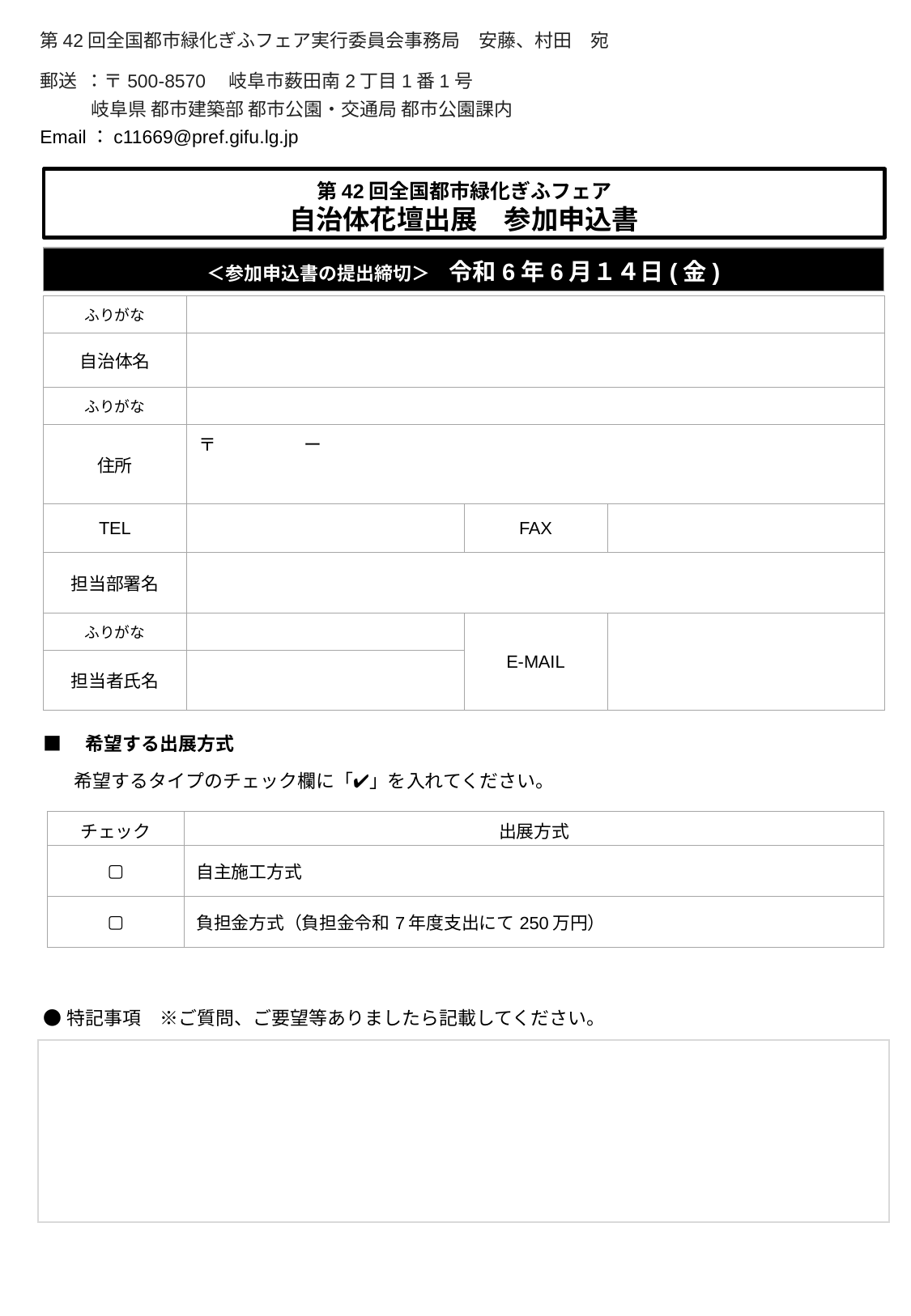

第42回全国都市緑化ぎふフェア実行委員会事務局　安藤、村田　宛

郵送  ：〒500-8570　岐阜市薮田南2丁目1番1号
           岐阜県 都市建築部 都市公園・交通局 都市公園課内
Email：c11669@pref.gifu.lg.jp
第42回全国都市緑化ぎふフェア
自治体花壇出展　参加申込書
＜参加申込書の提出締切＞　令和6年6月１４日(金)
| ふりがな |  |  |  |
| --- | --- | --- | --- |
| 自治体名 |  |  |  |
| ふりがな |  |  |  |
| 住所 | 〒　　　　　ー |  |  |
| TEL |  | FAX |  |
| 担当部署名 |  |  |  |
| ふりがな |  | E-MAIL |  |
| 担当者氏名 |  | FAX |  |
■　希望する出展方式
希望するタイプのチェック欄に「✔」を入れてください。
| チェック | 出展方式 |
| --- | --- |
| ▢ | 自主施工方式 |
| ▢ | 負担金方式（負担金令和7年度支出にて250万円） |
●特記事項　※ご質問、ご要望等ありましたら記載してください。